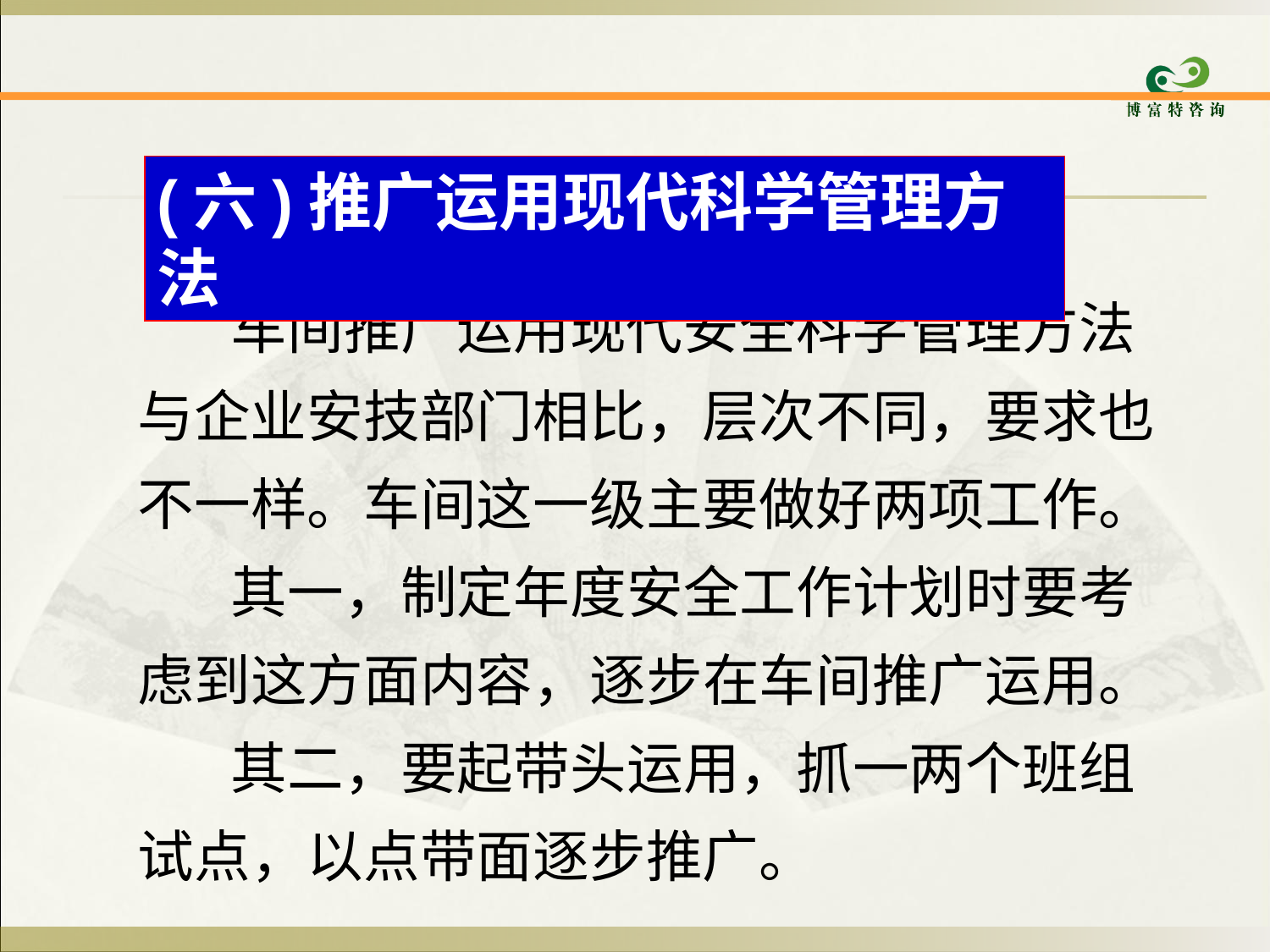

(六)推广运用现代科学管理方法
　车间推广运用现代安全科学管理方法与企业安技部门相比，层次不同，要求也不一样。车间这一级主要做好两项工作。
　其一，制定年度安全工作计划时要考虑到这方面内容，逐步在车间推广运用。
　其二，要起带头运用，抓一两个班组试点，以点带面逐步推广。
38